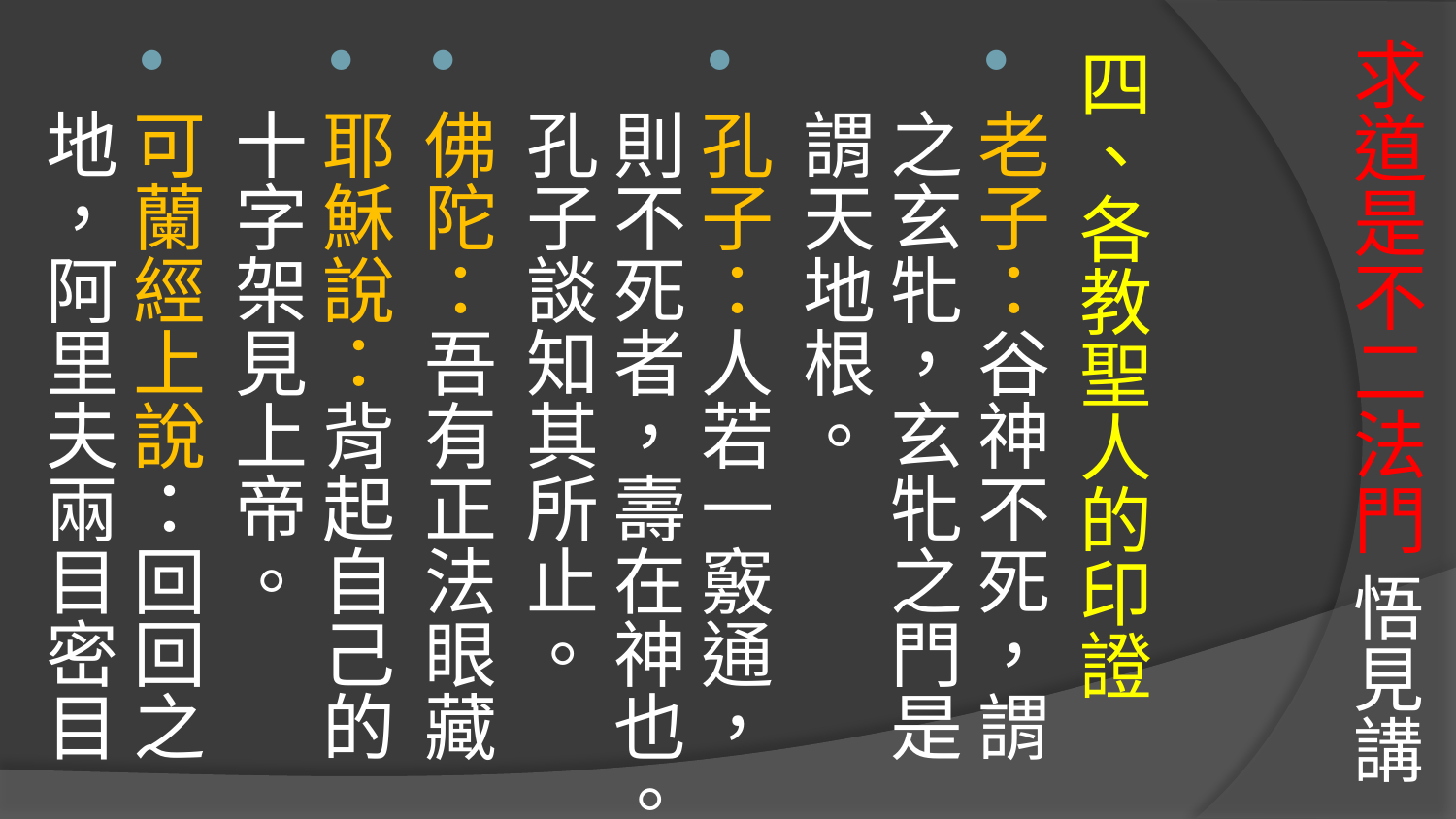

四、各教聖人的印證
老子：谷神不死，謂之玄牝，玄牝之門是謂天地根。
孔子：人若一竅通，則不死者，壽在神也。孔子談知其所止。
佛陀：吾有正法眼藏
耶穌說：背起自己的十字架見上帝。
可蘭經上說：回回之地，阿里夫兩目密目
# 求道是不二法門 悟見講